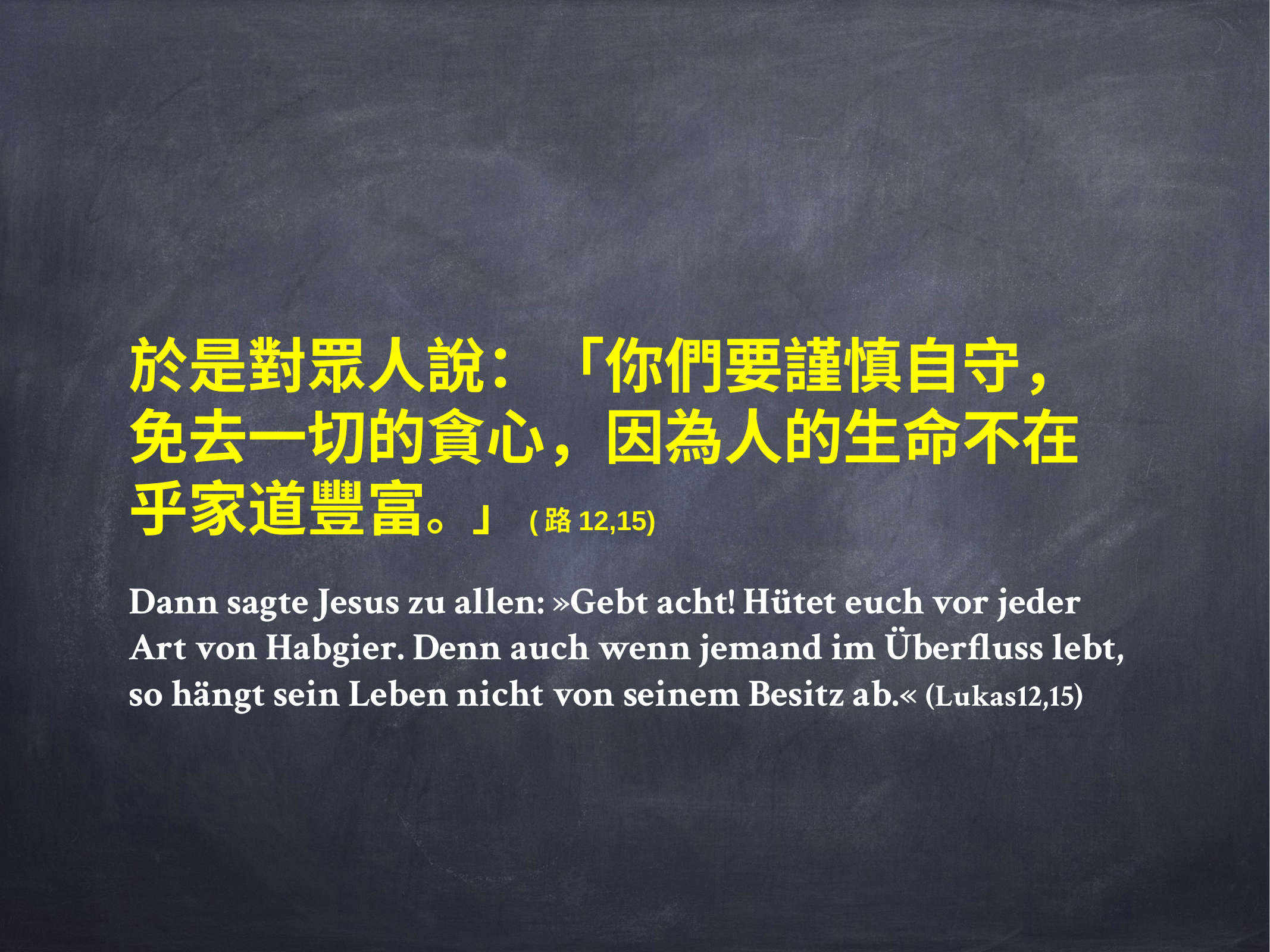

# 於是對眾人說：「你們要謹慎自守，免去一切的貪心，因為人的生命不在乎家道豐富。」(路12,15)

Dann sagte Jesus zu allen: »Gebt acht! Hütet euch vor jeder Art von Habgier. Denn auch wenn jemand im Überfluss lebt, so hängt sein Leben nicht von seinem Besitz ab.« (Lukas12,15)